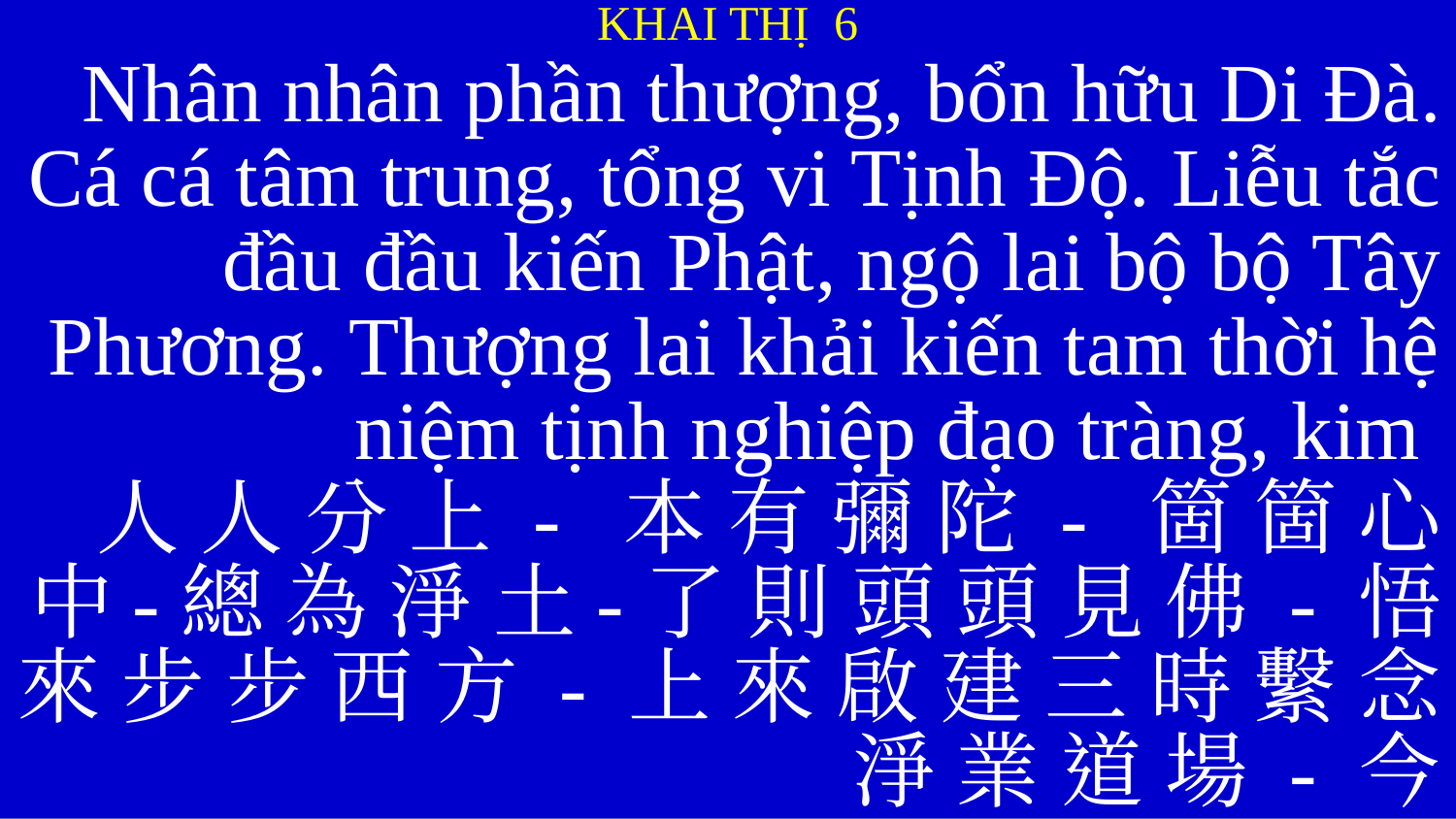

KHAI THỊ  6
Nhân nhân phần thượng, bổn hữu Di Đà. Cá cá tâm trung, tổng vi Tịnh Độ. Liễu tắc đầu đầu kiến Phật, ngộ lai bộ bộ Tây Phương. Thượng lai khải kiến tam thời hệ niệm tịnh nghiệp đạo tràng, kim
人 人 分 上 -  本 有 彌 陀 -  箇 箇 心 中-總 為 淨 土-了 則 頭 頭 見 佛 - 悟 來 步 步 西 方 - 上 來 啟 建 三 時 繫 念 淨 業 道 場 - 今